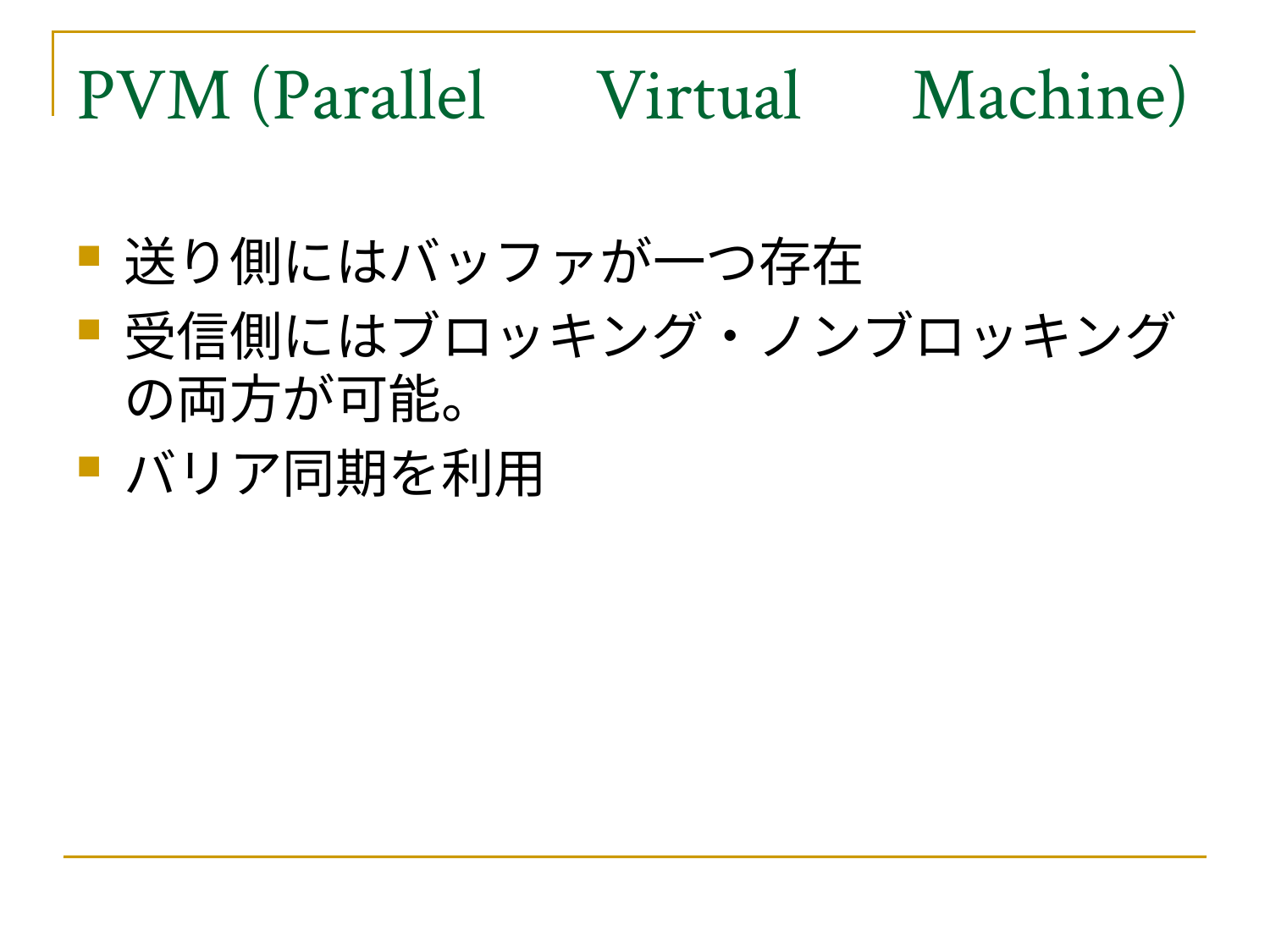

# PVM (Parallel　Virtual　Machine)
送り側にはバッファが一つ存在
受信側にはブロッキング・ノンブロッキングの両方が可能。
バリア同期を利用